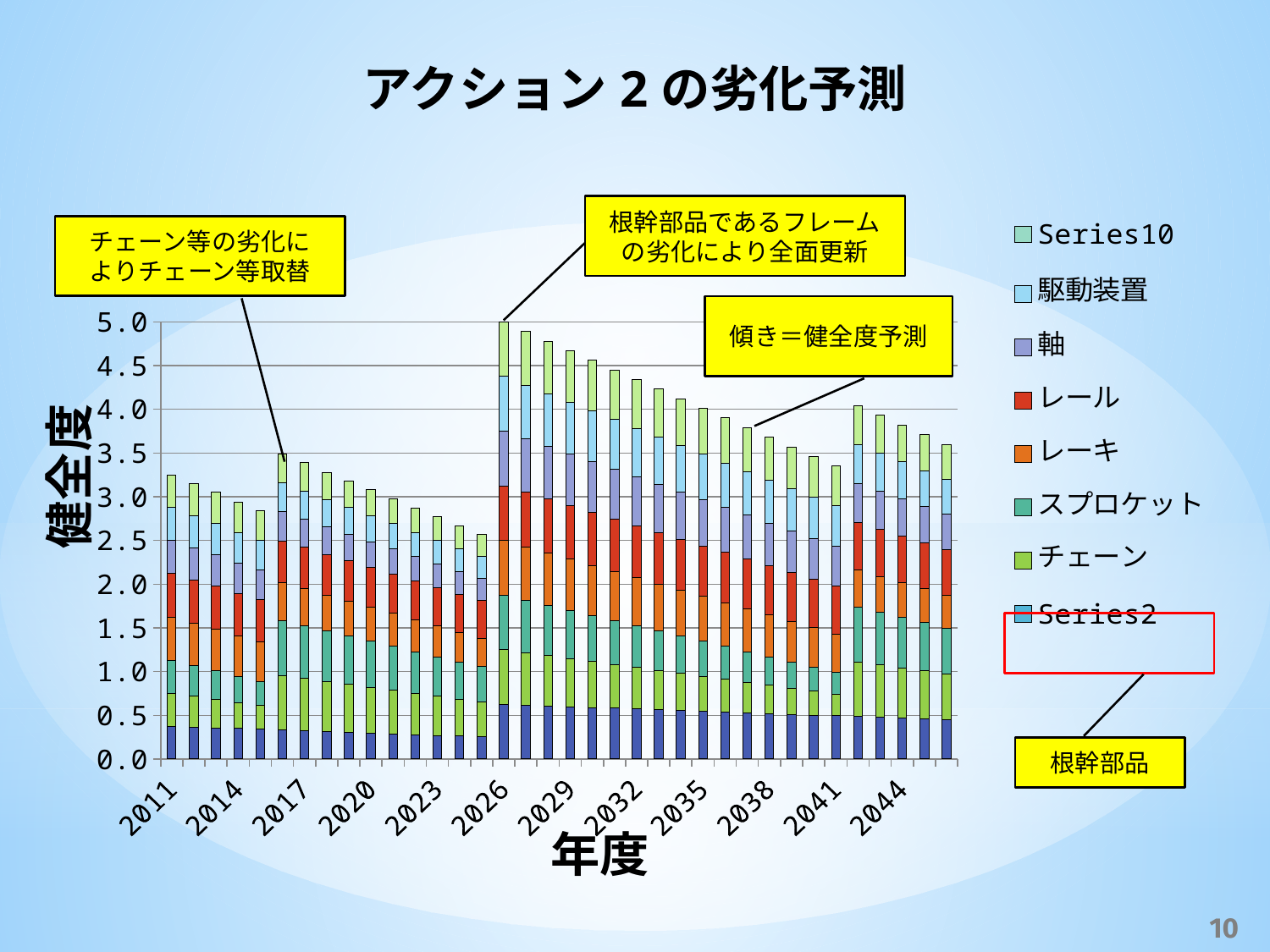

アクション2の劣化予測

### Chart

| Category | 本体フレーム |  | チェーン | スプロケット | レーキ | レール | 軸 | 駆動装置 | スクリーン |  |
|---|---|---|---|---|---|---|---|---|---|---|
| 2011 | 0.375 | 0.0 | 0.375 | 0.375 | 0.5 | 0.5 | 0.375 | 0.375 | 0.375 | 0.0 |
| 2012 | 0.36654090548054014 | 0.0 | 0.35027799841143764 | 0.35027799841143764 | 0.48788721207307384 | 0.4953931691818904 | 0.36654090548054014 | 0.36654090548054014 | 0.36654090548054014 | 0.0 |
| 2013 | 0.3580870279146141 | 0.0 | 0.3255336617405582 | 0.3255336617405582 | 0.47577996715927745 | 0.49080459770114937 | 0.3580870279146141 | 0.3580870279146141 | 0.3580870279146141 | 0.0 |
| 2014 | 0.3484536958368735 | 0.0 | 0.2997451146983857 | 0.2997451146983857 | 0.46210705182667805 | 0.484587935429057 | 0.3484536958368735 | 0.3484536958368735 | 0.3484536958368735 | 0.0 |
| 2015 | 0.3400000000000001 | 0.0 | 0.2749999999999999 | 0.2749999999999999 | 0.44999999999999996 | 0.48 | 0.3400000000000001 | 0.3400000000000001 | 0.3400000000000001 | 0.0 |
| 2016 | 0.3314874551971327 | 0.0 | 0.6254480286738351 | 0.6254480286738351 | 0.4378136200716845 | 0.4753405017921146 | 0.3314874551971327 | 0.3314874551971327 | 0.3314874551971327 | 0.0 |
| 2017 | 0.32297636632200893 | 0.0 | 0.6008862629246675 | 0.6008862629246675 | 0.42562776957163945 | 0.4706942392909896 | 0.32297636632200893 | 0.32297636632200893 | 0.32297636632200893 | 0.0 |
| 2018 | 0.31351104341203356 | 0.0 | 0.5745620715917743 | 0.5745620715917743 | 0.412185833968012 | 0.4646458492003045 | 0.31351104341203356 | 0.31351104341203356 | 0.31351104341203356 | 0.0 |
| 2019 | 0.30500000000000016 | 0.0 | 0.5499999999999999 | 0.5499999999999999 | 0.3999999999999999 | 0.45999999999999996 | 0.30500000000000016 | 0.30500000000000016 | 0.30500000000000016 | 0.0 |
| 2020 | 0.29649065800162483 | 0.0 | 0.5254264825345246 | 0.5254264825345246 | 0.3878147847278634 | 0.45536961819658806 | 0.29649065800162483 | 0.29649065800162483 | 0.29649065800162483 | 0.0 |
| 2021 | 0.28798319327731114 | 0.0 | 0.5008403361344537 | 0.5008403361344537 | 0.3756302521008402 | 0.45075630252100835 | 0.28798319327731114 | 0.28798319327731114 | 0.28798319327731114 | 0.0 |
| 2022 | 0.278507397737163 | 0.0 | 0.474586597040905 | 0.474586597040905 | 0.3621845082680591 | 0.4446127067014795 | 0.278507397737163 | 0.278507397737163 | 0.278507397737163 | 0.0 |
| 2023 | 0.2700000000000002 | 0.0 | 0.4499999999999998 | 0.4499999999999998 | 0.3499999999999998 | 0.4399999999999999 | 0.2700000000000002 | 0.2700000000000002 | 0.2700000000000002 | 0.0 |
| 2024 | 0.2614948453608249 | 0.0 | 0.4253983130271787 | 0.4253983130271787 | 0.33781630740393603 | 0.43540768509840655 | 0.2614948453608249 | 0.2614948453608249 | 0.2614948453608249 | 0.0 |
| 2025 | 0.25299220272904505 | 0.0 | 0.4007797270955163 | 0.4007797270955163 | 0.325633528265107 | 0.4308382066276802 | 0.25299220272904505 | 0.25299220272904505 | 0.25299220272904505 | 0.0 |
| 2026 | 0.625 | 0.0 | 0.625 | 0.625 | 0.625 | 0.625 | 0.625 | 0.625 | 0.625 | 0.0 |
| 2027 | 0.6162499999999999 | 0.0 | 0.5999999999999999 | 0.5999999999999999 | 0.6124999999999999 | 0.6199999999999999 | 0.6137499999999999 | 0.6137499999999999 | 0.6137499999999999 | 0.0 |
| 2028 | 0.6074999999999999 | 0.0 | 0.575 | 0.575 | 0.6000000000000001 | 0.615 | 0.6025 | 0.6025 | 0.6025 | 0.0 |
| 2029 | 0.5987499999999999 | 0.0 | 0.5499999999999999 | 0.5499999999999999 | 0.5875000000000001 | 0.61 | 0.59125 | 0.59125 | 0.59125 | 0.0 |
| 2030 | 0.5899999999999997 | 0.0 | 0.5249999999999998 | 0.5249999999999998 | 0.5750000000000001 | 0.6049999999999999 | 0.58 | 0.58 | 0.58 | 0.0 |
| 2031 | 0.5812499999999998 | 0.0 | 0.4999999999999999 | 0.4999999999999999 | 0.5625000000000002 | 0.6 | 0.5687500000000001 | 0.5687500000000001 | 0.5687500000000001 | 0.0 |
| 2032 | 0.5724999999999998 | 0.0 | 0.47499999999999987 | 0.47499999999999987 | 0.5500000000000003 | 0.595 | 0.5575000000000001 | 0.5575000000000001 | 0.5575000000000001 | 0.0 |
| 2033 | 0.5637499999999998 | 0.0 | 0.44999999999999984 | 0.44999999999999984 | 0.5375000000000003 | 0.59 | 0.5462500000000001 | 0.5462500000000001 | 0.5462500000000001 | 0.0 |
| 2034 | 0.5549999999999997 | 0.0 | 0.4249999999999998 | 0.4249999999999998 | 0.5250000000000004 | 0.585 | 0.5350000000000001 | 0.5350000000000001 | 0.5350000000000001 | 0.0 |
| 2035 | 0.5462499999999997 | 0.0 | 0.3999999999999998 | 0.3999999999999998 | 0.5125000000000004 | 0.58 | 0.5237500000000002 | 0.5237500000000002 | 0.5237500000000002 | 0.0 |
| 2036 | 0.5374999999999995 | 0.0 | 0.3749999999999997 | 0.3749999999999997 | 0.5000000000000004 | 0.5749999999999998 | 0.5125000000000001 | 0.5125000000000001 | 0.5125000000000001 | 0.0 |
| 2037 | 0.5287499999999996 | 0.0 | 0.34999999999999976 | 0.34999999999999976 | 0.48750000000000043 | 0.57 | 0.5012500000000002 | 0.5012500000000002 | 0.5012500000000002 | 0.0 |
| 2038 | 0.5199999999999996 | 0.0 | 0.32499999999999973 | 0.32499999999999973 | 0.4750000000000004 | 0.565 | 0.4900000000000002 | 0.4900000000000002 | 0.4900000000000002 | 0.0 |
| 2039 | 0.5112499999999995 | 0.0 | 0.2999999999999997 | 0.2999999999999997 | 0.4625000000000004 | 0.5599999999999999 | 0.47875000000000023 | 0.47875000000000023 | 0.47875000000000023 | 0.0 |
| 2040 | 0.5024999999999995 | 0.0 | 0.2749999999999997 | 0.2749999999999997 | 0.4500000000000004 | 0.5549999999999999 | 0.46750000000000025 | 0.46750000000000025 | 0.46750000000000025 | 0.0 |
| 2041 | 0.4937499999999995 | 0.0 | 0.2499999999999997 | 0.2499999999999997 | 0.4375000000000004 | 0.5499999999999999 | 0.45625000000000027 | 0.45625000000000027 | 0.45625000000000027 | 0.0 |
| 2042 | 0.48499999999999943 | 0.0 | 0.6249999999999999 | 0.6249999999999999 | 0.42500000000000027 | 0.5449999999999998 | 0.4450000000000002 | 0.4450000000000002 | 0.4450000000000002 | 0.0 |
| 2043 | 0.47624999999999945 | 0.0 | 0.5999999999999999 | 0.5999999999999999 | 0.41250000000000026 | 0.5399999999999998 | 0.4337500000000002 | 0.4337500000000002 | 0.4337500000000002 | 0.0 |
| 2044 | 0.4674999999999994 | 0.0 | 0.5749999999999997 | 0.5749999999999997 | 0.40000000000000024 | 0.5349999999999997 | 0.42250000000000015 | 0.42250000000000015 | 0.42250000000000015 | 0.0 |
| 2045 | 0.4587499999999995 | 0.0 | 0.5499999999999998 | 0.5499999999999998 | 0.38750000000000023 | 0.5299999999999998 | 0.4112500000000002 | 0.4112500000000002 | 0.4112500000000002 | 0.0 |
| 2046 | 0.4499999999999995 | 0.0 | 0.5249999999999998 | 0.5249999999999998 | 0.3750000000000002 | 0.5249999999999998 | 0.40000000000000024 | 0.40000000000000024 | 0.40000000000000024 | 0.0 |
根幹部品であるフレーム
の劣化により全面更新
チェーン等の劣化に
よりチェーン等取替
傾き＝健全度予測

根幹部品
10